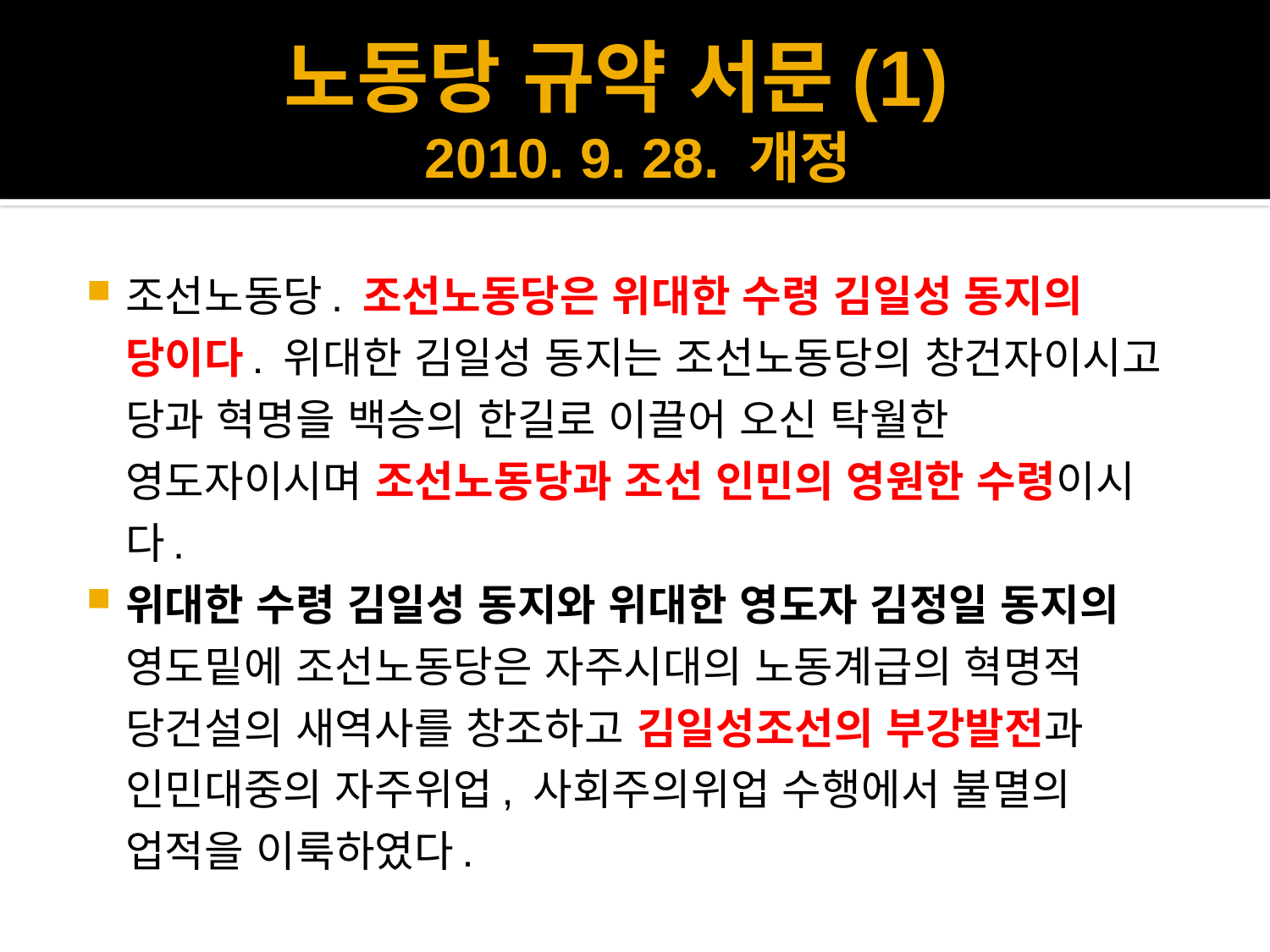

# 노동당 규약 서문(1) 2010. 9. 28. 개정
조선노동당. 조선노동당은 위대한 수령 김일성 동지의 당이다. 위대한 김일성 동지는 조선노동당의 창건자이시고 당과 혁명을 백승의 한길로 이끌어 오신 탁월한 영도자이시며 조선노동당과 조선 인민의 영원한 수령이시다.
위대한 수령 김일성 동지와 위대한 영도자 김정일 동지의 영도밑에 조선노동당은 자주시대의 노동계급의 혁명적 당건설의 새역사를 창조하고 김일성조선의 부강발전과 인민대중의 자주위업, 사회주의위업 수행에서 불멸의 업적을 이룩하였다.